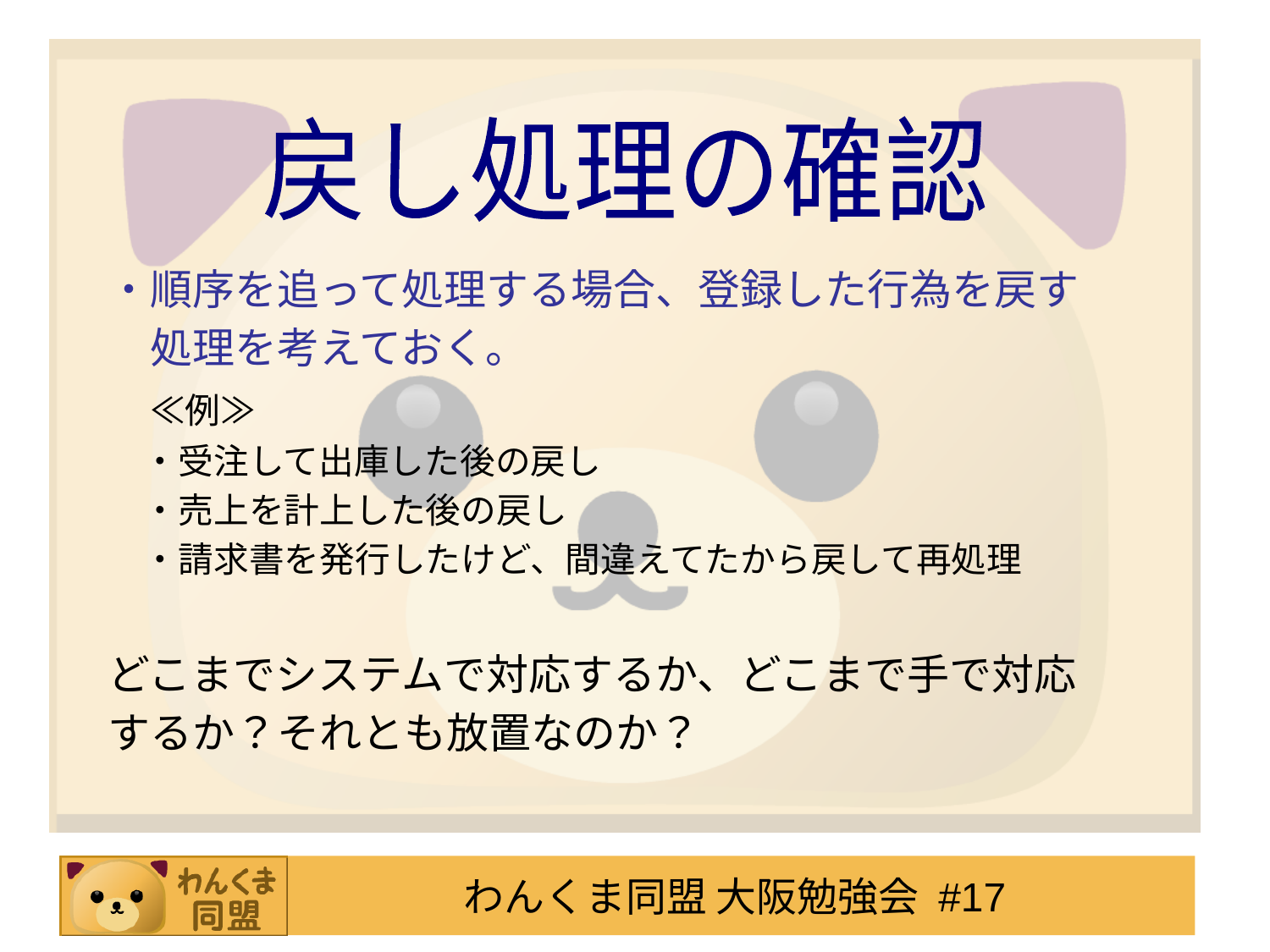

戻し処理の確認
・順序を追って処理する場合、登録した行為を戻す
　処理を考えておく。
　≪例≫
　・受注して出庫した後の戻し
　・売上を計上した後の戻し
　・請求書を発行したけど、間違えてたから戻して再処理

どこまでシステムで対応するか、どこまで手で対応
するか？それとも放置なのか？